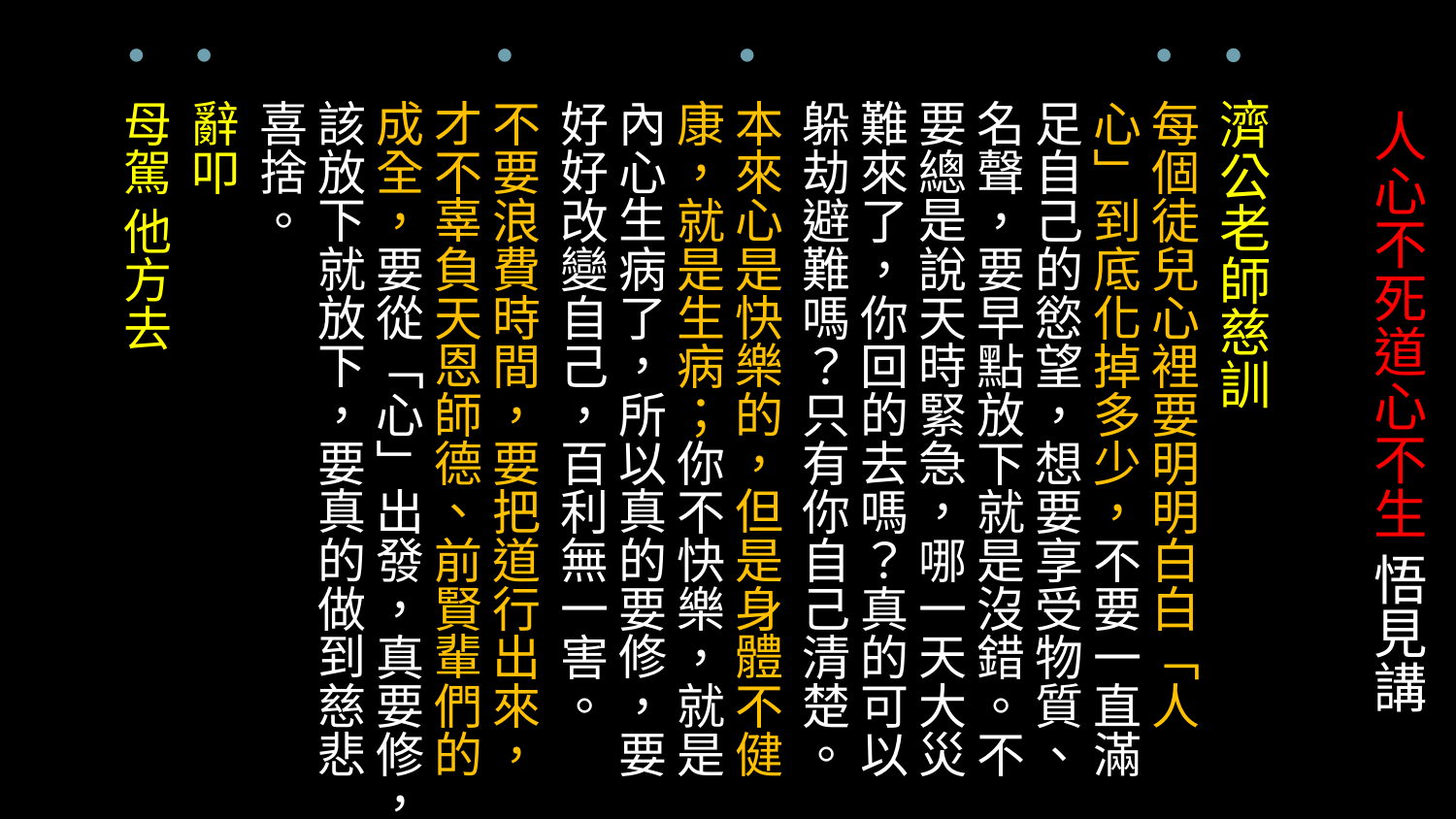

濟公老師慈訓
每個徒兒心裡要明明白白「人心」到底化掉多少，不要一直滿足自己的慾望，想要享受物質、名聲，要早點放下就是沒錯。不要總是說天時緊急，哪一天大災難來了，你回的去嗎？真的可以躲劫避難嗎？只有你自己清楚。
本來心是快樂的，但是身體不健康，就是生病；你不快樂，就是內心生病了，所以真的要修，要好好改變自己，百利無一害。
不要浪費時間，要把道行出來，才不辜負天恩師德、前賢輩們的成全，要從「心」出發，真要修，該放下就放下，要真的做到慈悲喜捨。
辭叩
母駕 他方去

# 人心不死道心不生 悟見講